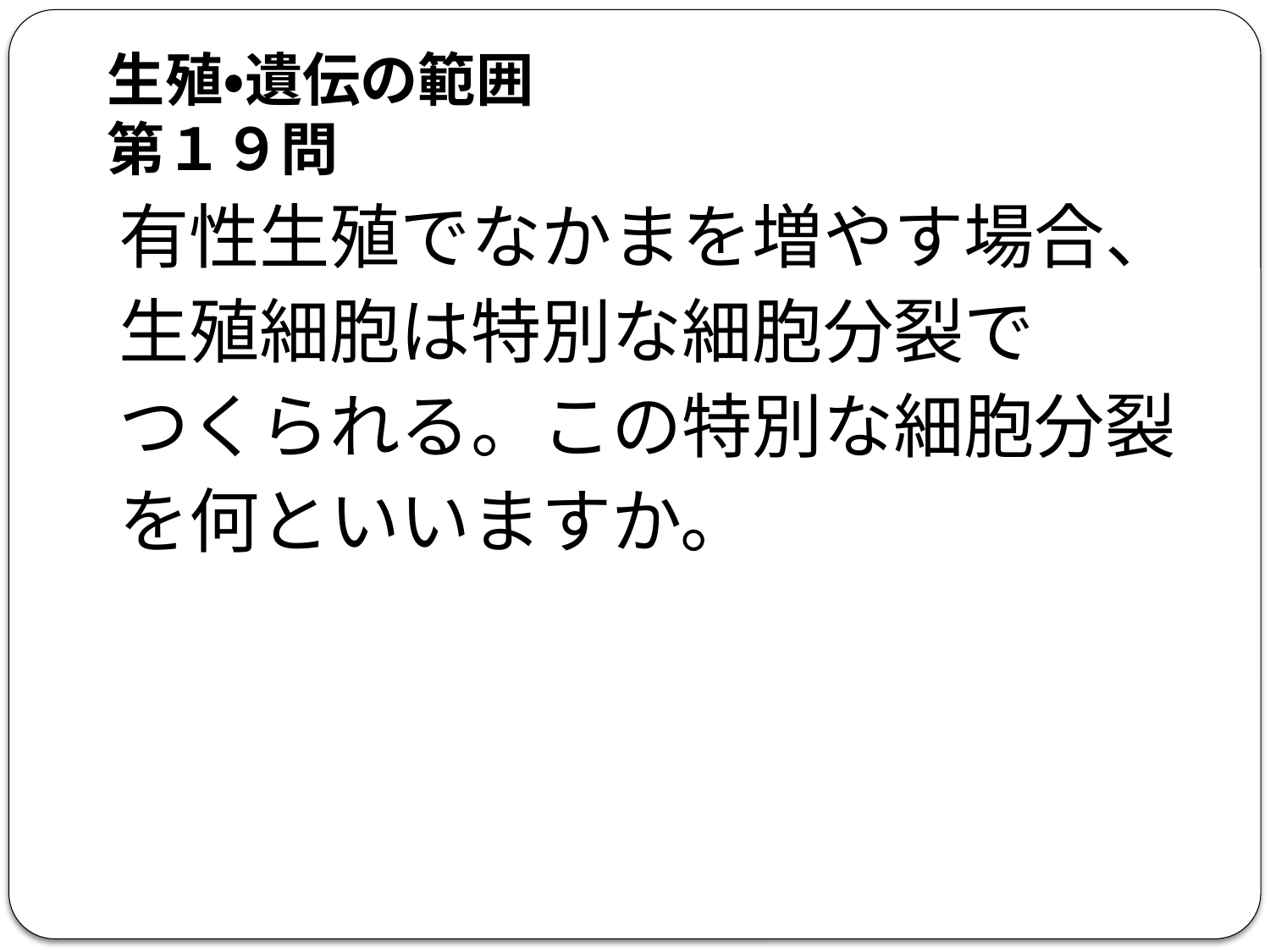

# 生殖・遺伝の範囲 第１９問
有性生殖でなかまを増やす場合、
生殖細胞は特別な細胞分裂で
つくられる。この特別な細胞分裂
を何といいますか。